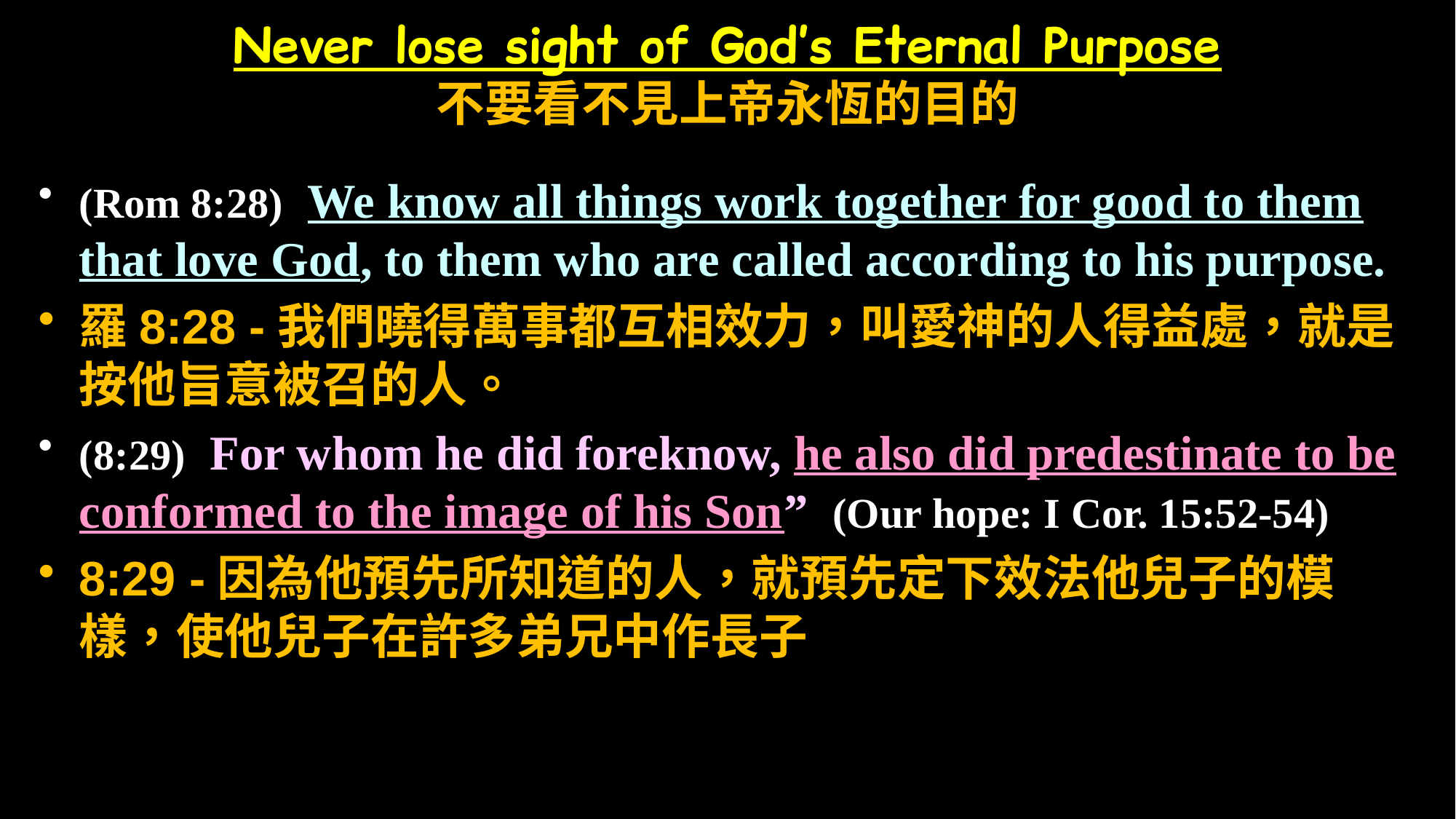

# Never lose sight of God’s Eternal Purpose 不要看不見上帝永恆的目的
(Rom 8:28)  We know all things work together for good to them that love God, to them who are called according to his purpose.
羅8:28 -我們曉得萬事都互相效力，叫愛神的人得益處，就是按他旨意被召的人。
(8:29)  For whom he did foreknow, he also did predestinate to be conformed to the image of his Son”  (Our hope: I Cor. 15:52-54)
8:29 -因為他預先所知道的人，就預先定下效法他兒子的模樣，使他兒子在許多弟兄中作長子